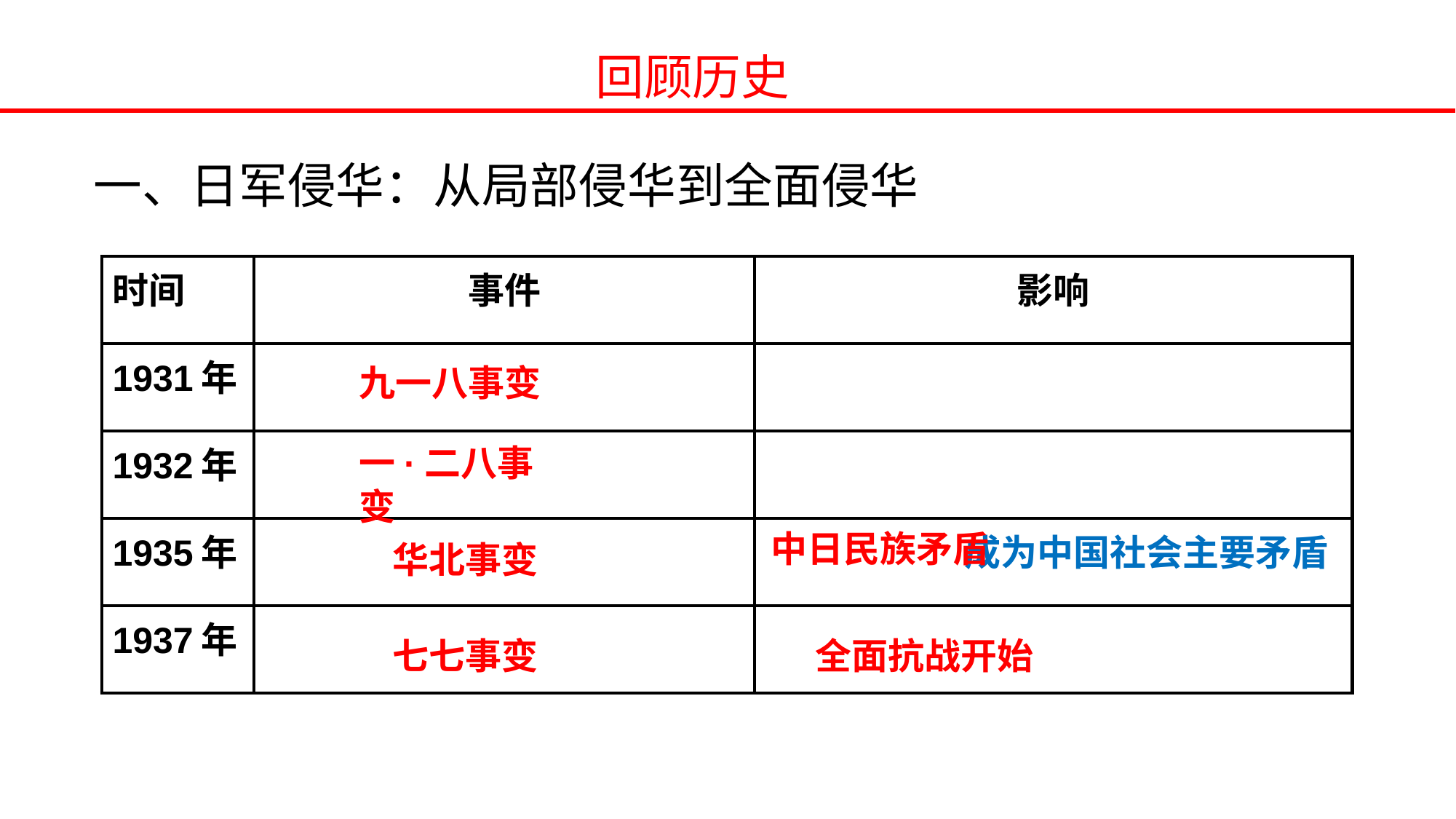

回顾历史
一、日军侵华：从局部侵华到全面侵华
| 时间 | 事件 | 影响 |
| --- | --- | --- |
| 1931年 |  |  |
| 1932年 |  |  |
| 1935年 |  | 成为中国社会主要矛盾 |
| 1937年 |  |  |
九一八事变
一·二八事变
中日民族矛盾
 华北事变
七七事变
全面抗战开始